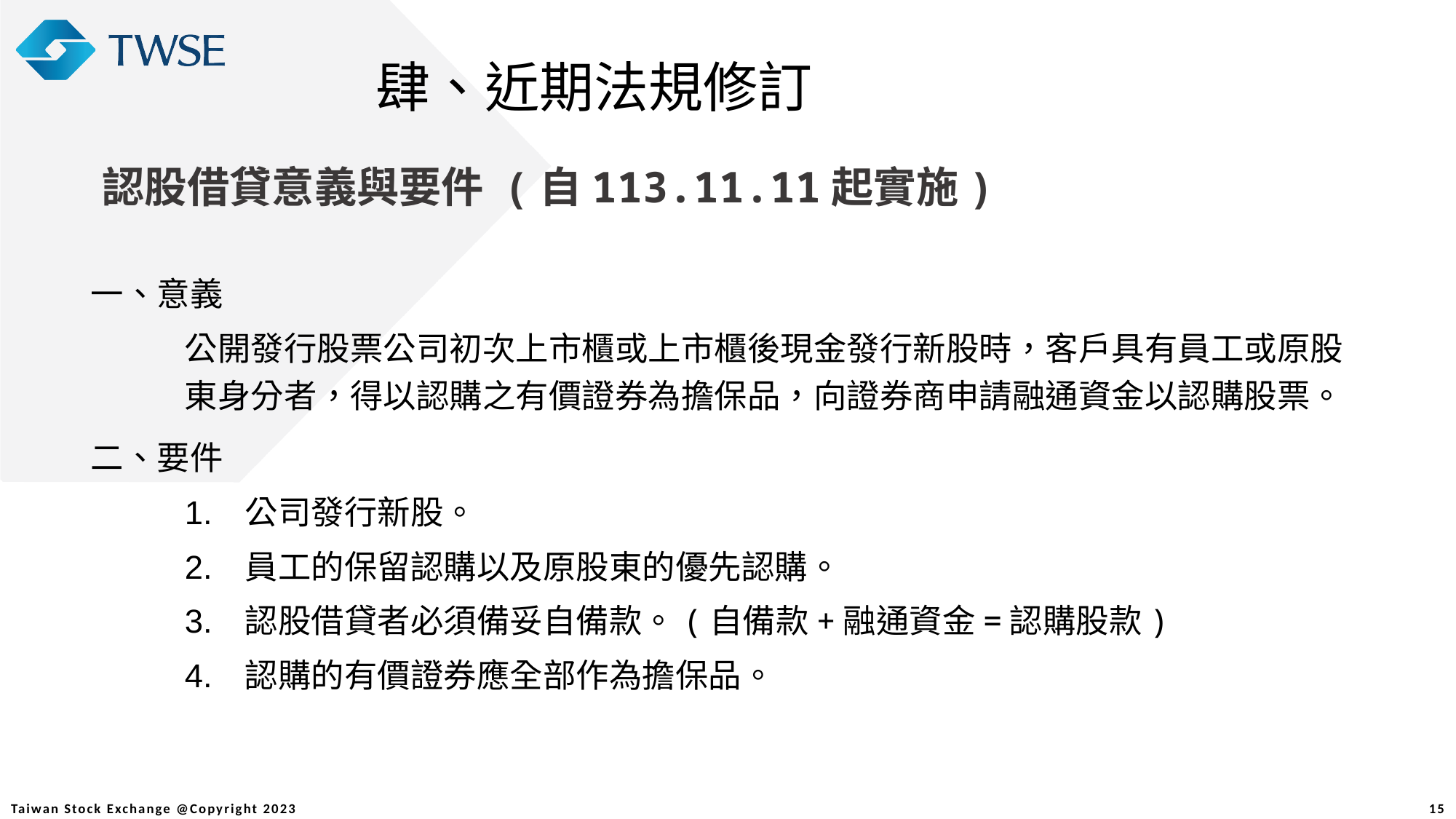

肆、近期法規修訂

認股借貸意義與要件 (自113.11.11起實施)
一、意義
公開發行股票公司初次上市櫃或上市櫃後現金發行新股時，客戶具有員工或原股東身分者，得以認購之有價證券為擔保品，向證券商申請融通資金以認購股票。
二、要件
公司發行新股。
員工的保留認購以及原股東的優先認購。
認股借貸者必須備妥自備款。(自備款+融通資金=認購股款)
認購的有價證券應全部作為擔保品。

15